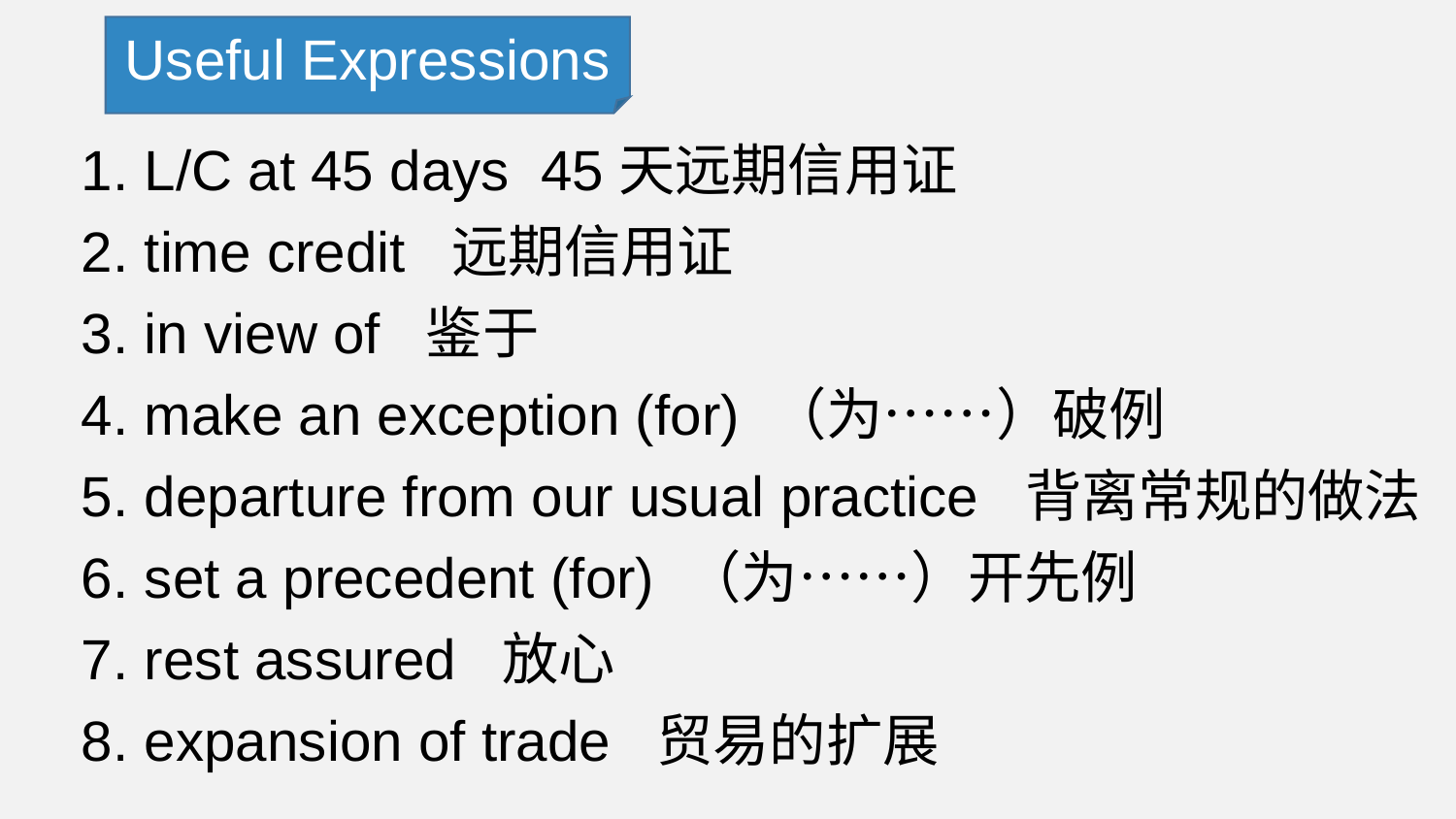

Useful Expressions
1. L/C at 45 days  45天远期信用证
2. time credit  远期信用证
3. in view of  鉴于
4. make an exception (for) （为……）破例
5. departure from our usual practice  背离常规的做法
6. set a precedent (for) （为……）开先例
7. rest assured  放心
8. expansion of trade  贸易的扩展